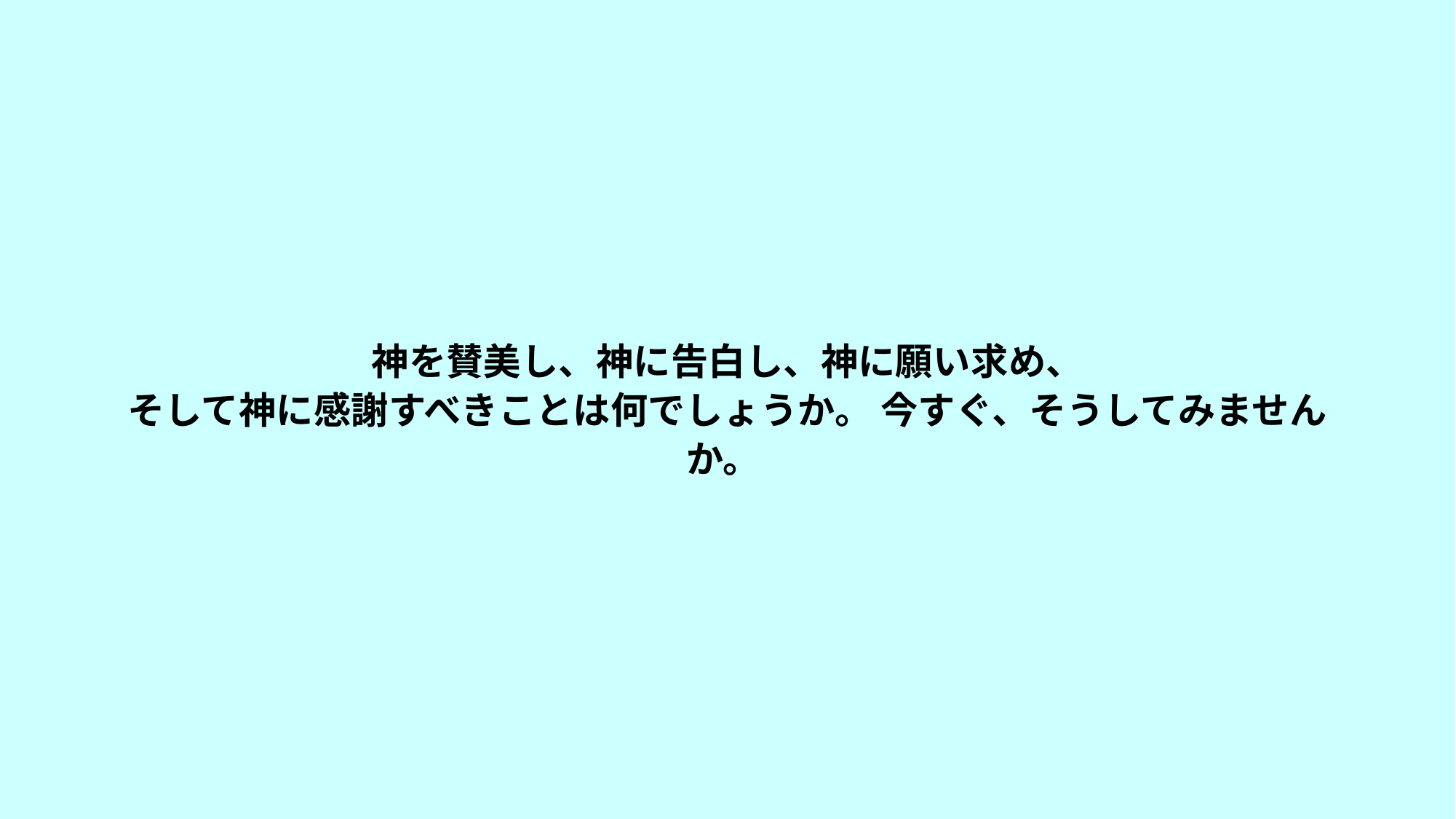

# 神を賛美し、神に告白し、神に願い求め、 そして神に感謝すべきことは何でしょうか。 今すぐ、そうしてみませんか。